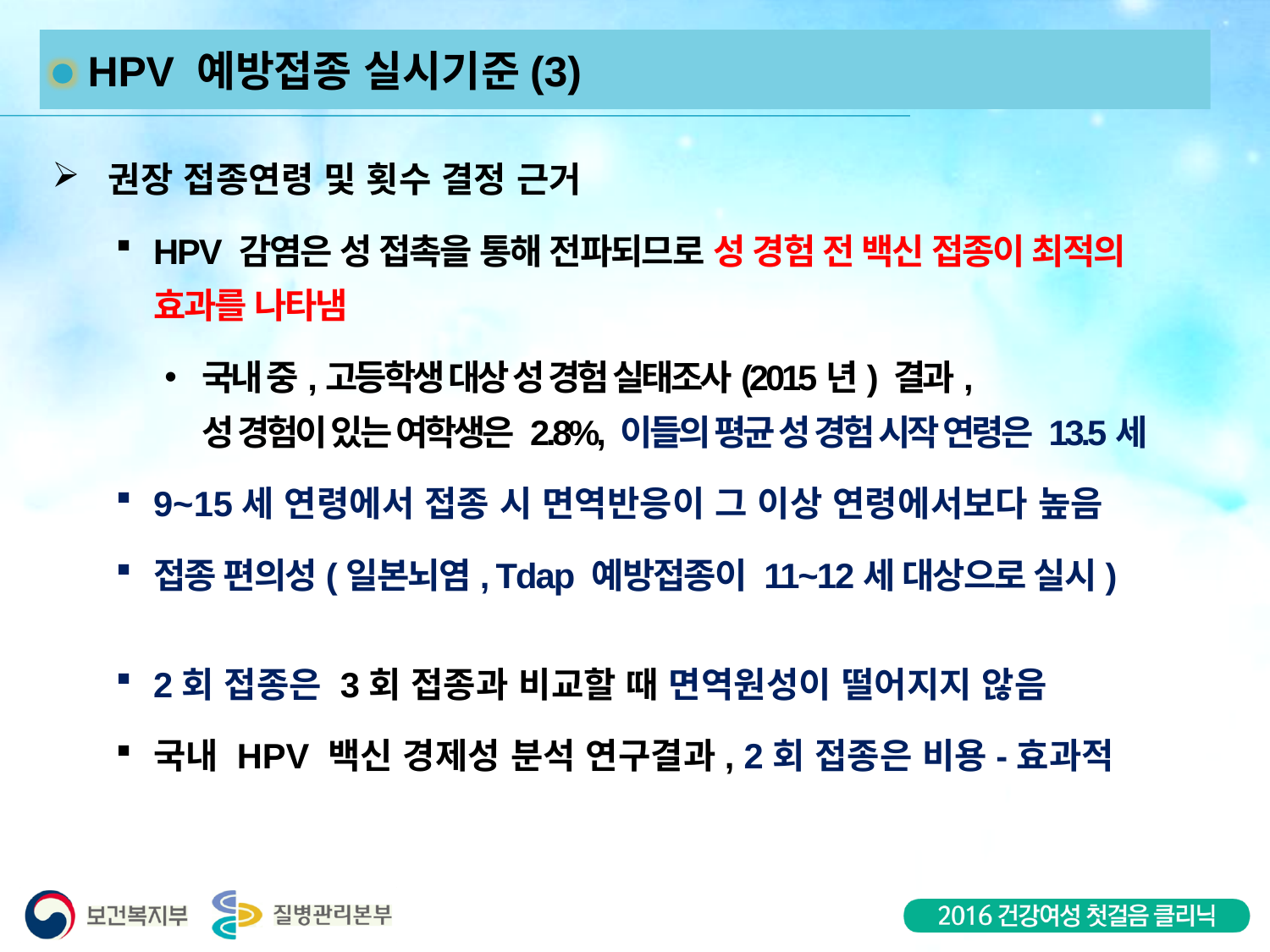

HPV 예방접종 실시기준(3)

 권장 접종연령 및 횟수 결정 근거

HPV 감염은 성 접촉을 통해 전파되므로 성 경험 전 백신 접종이 최적의 효과를 나타냄

국내 중,고등학생 대상 성 경험 실태조사(2015년) 결과,
  성 경험이 있는 여학생은 2.8%, 이들의 평균 성 경험 시작 연령은 13.5세

9~15세 연령에서 접종 시 면역반응이 그 이상 연령에서보다 높음

접종 편의성(일본뇌염, Tdap 예방접종이 11~12세 대상으로 실시)

2회 접종은 3회 접종과 비교할 때 면역원성이 떨어지지 않음

국내 HPV 백신 경제성 분석 연구결과, 2회 접종은 비용-효과적